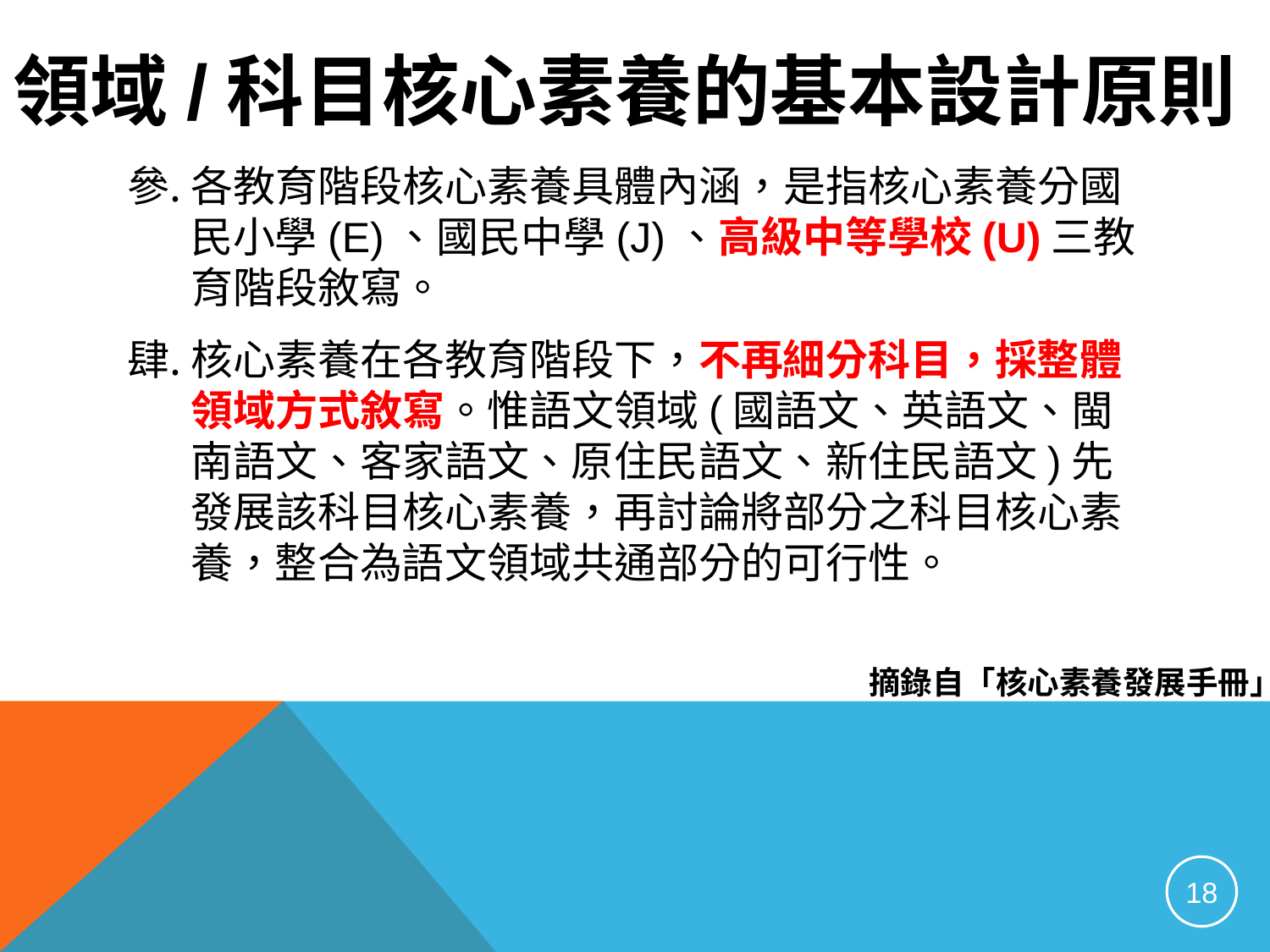

# 領域/科目核心素養的基本設計原則
各教育階段核心素養具體內涵，是指核心素養分國民小學(E)、國民中學(J)、高級中等學校(U)三教育階段敘寫。
核心素養在各教育階段下，不再細分科目，採整體領域方式敘寫。惟語文領域(國語文、英語文、閩南語文、客家語文、原住民語文、新住民語文)先發展該科目核心素養，再討論將部分之科目核心素養，整合為語文領域共通部分的可行性。
摘錄自「核心素養發展手冊」
18